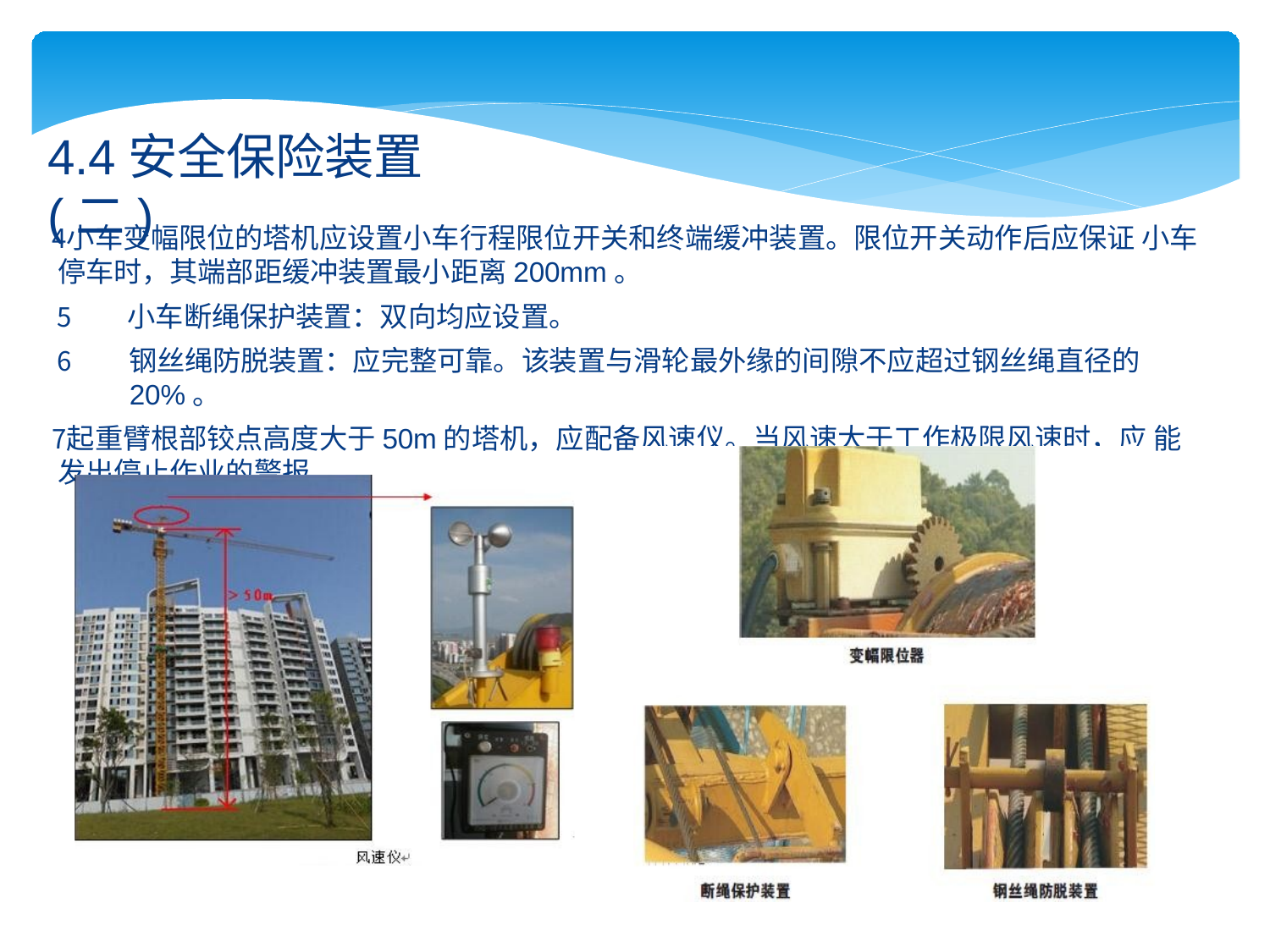

# 4.4安全保险装置(二)
小车变幅限位的塔机应设置小车行程限位开关和终端缓冲装置。限位开关动作后应保证 小车停车时，其端部距缓冲装置最小距离200mm。
小车断绳保护装置：双向均应设置。
钢丝绳防脱装置：应完整可靠。该装置与滑轮最外缘的间隙不应超过钢丝绳直径的20%。
起重臂根部铰点高度大于50m的塔机，应配备风速仪。当风速大于工作极限风速时，应 能发出停止作业的警报。